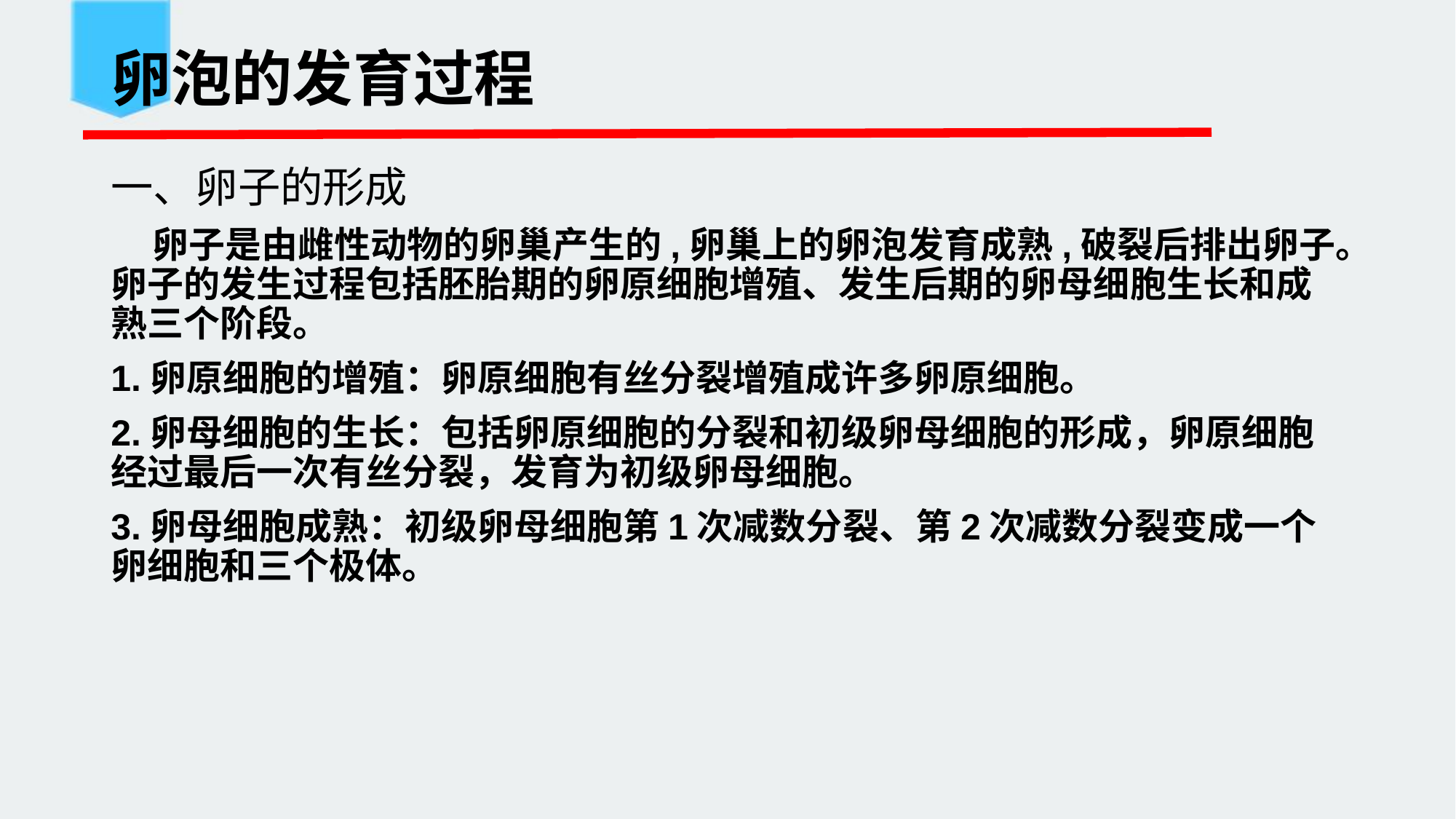

# 卵泡的发育过程
一、卵子的形成
    卵子是由雌性动物的卵巢产生的,卵巢上的卵泡发育成熟,破裂后排出卵子。卵子的发生过程包括胚胎期的卵原细胞增殖、发生后期的卵母细胞生长和成熟三个阶段。
1.卵原细胞的增殖：卵原细胞有丝分裂增殖成许多卵原细胞。
2.卵母细胞的生长：包括卵原细胞的分裂和初级卵母细胞的形成，卵原细胞经过最后一次有丝分裂，发育为初级卵母细胞。
3.卵母细胞成熟：初级卵母细胞第1次减数分裂、第2次减数分裂变成一个卵细胞和三个极体。